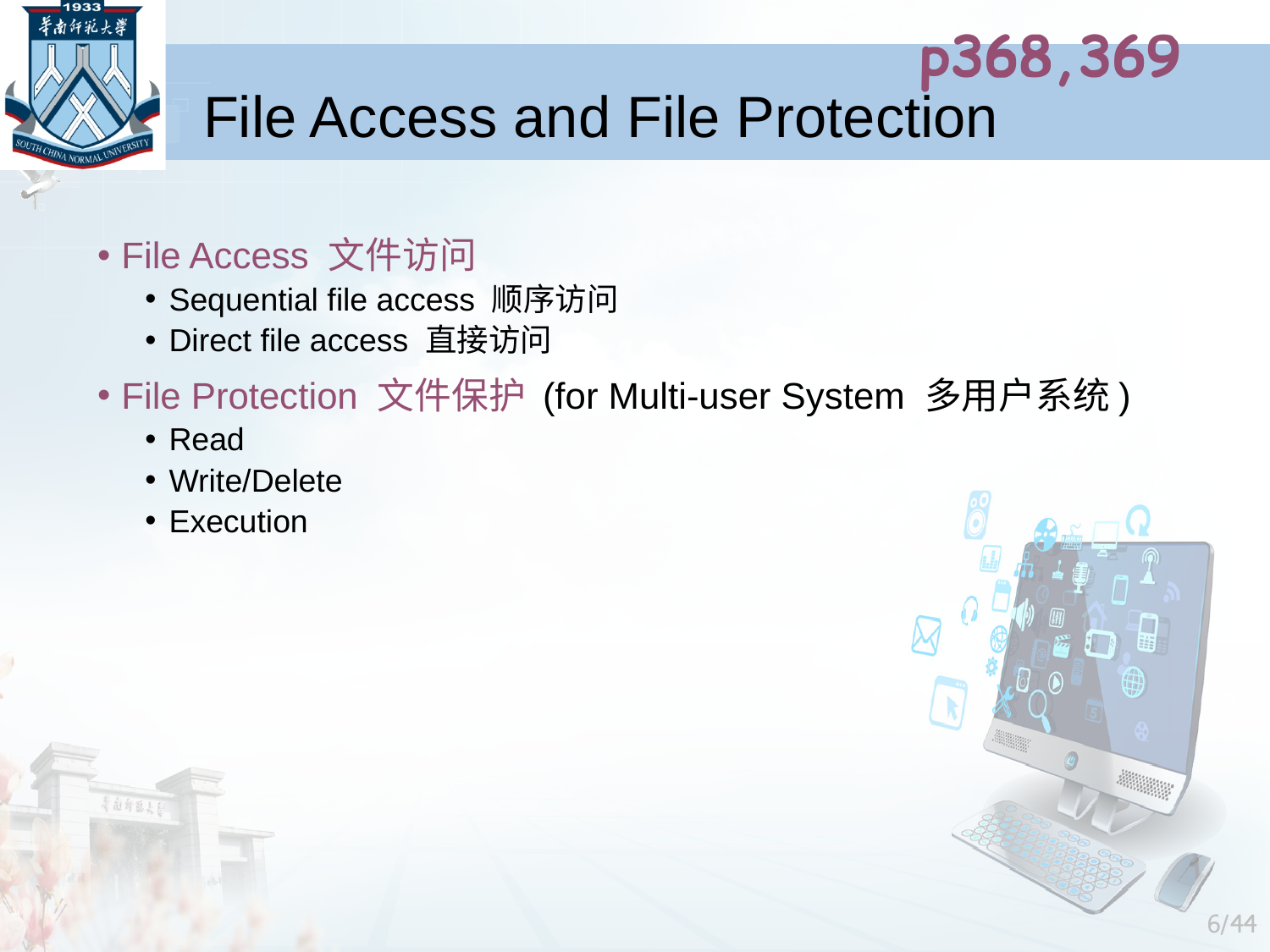

p368,369
# File Access and File Protection
File Access 文件访问
Sequential file access 顺序访问
Direct file access 直接访问
File Protection 文件保护 (for Multi-user System 多用户系统)
Read
Write/Delete
Execution
6/44